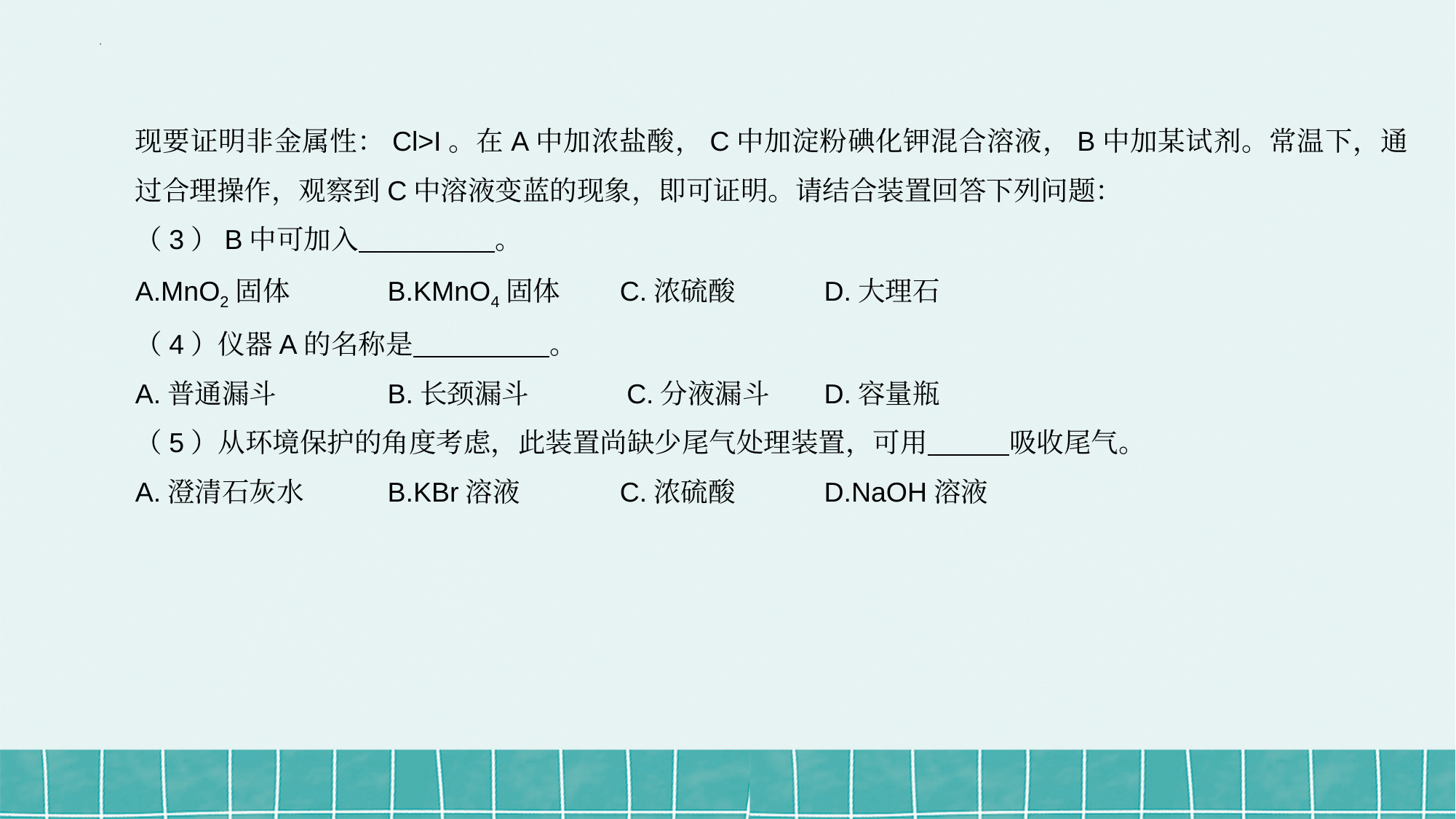

现要证明非金属性：Cl>I。在A中加浓盐酸，C中加淀粉碘化钾混合溶液，B中加某试剂。常温下，通过合理操作，观察到C中溶液变蓝的现象，即可证明。请结合装置回答下列问题：
（3）B中可加入　　　　　。
A.MnO2固体	    B.KMnO4固体	      C.浓硫酸	    D.大理石
（4）仪器A的名称是　　　　　。
A.普通漏斗	    B.长颈漏斗	       C.分液漏斗	    D.容量瓶
（5）从环境保护的角度考虑，此装置尚缺少尾气处理装置，可用　　　吸收尾气。
A.澄清石灰水	    B.KBr溶液	      C.浓硫酸	    D.NaOH溶液